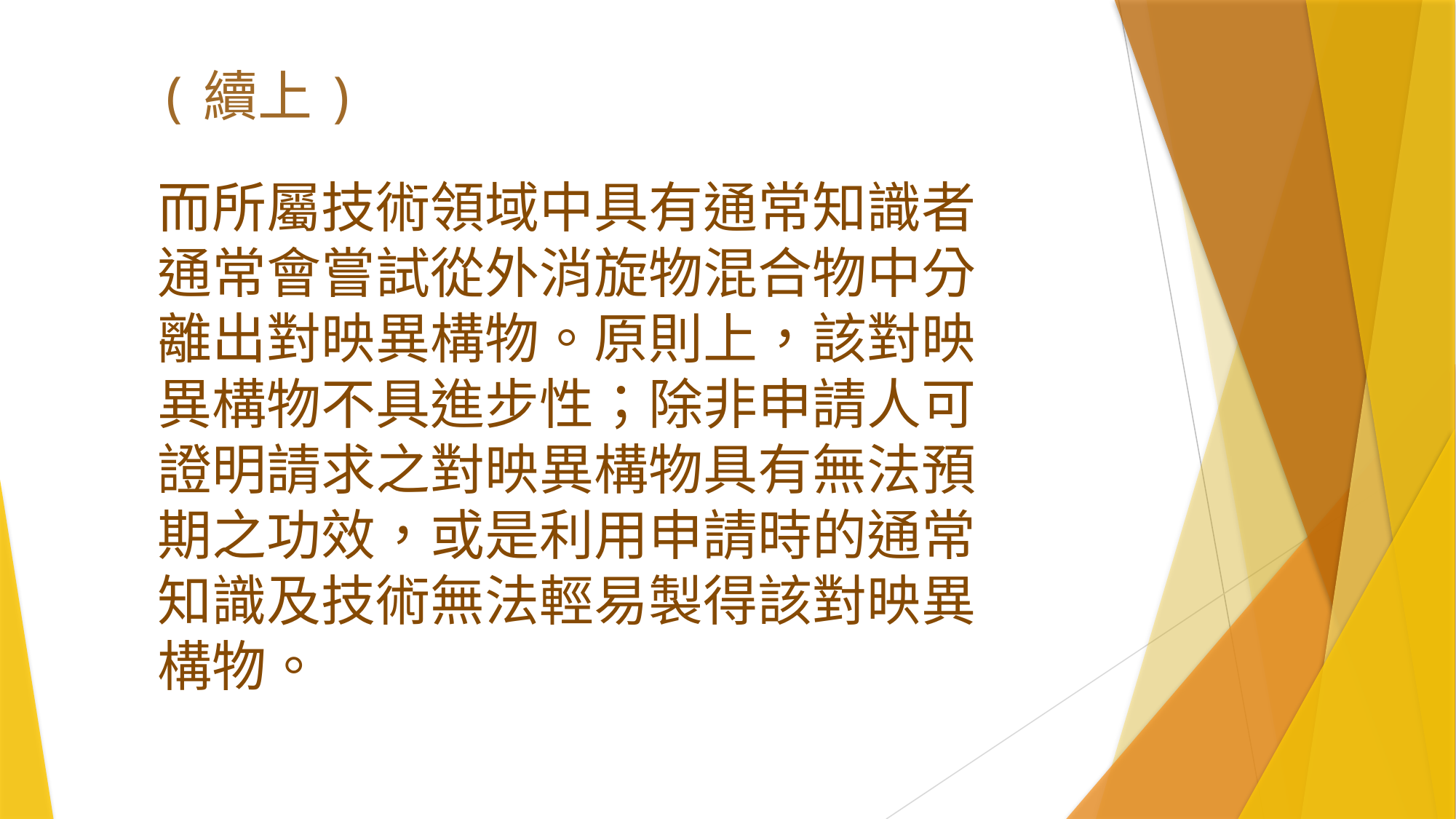

(續上)
# 而所屬技術領域中具有通常知識者通常會嘗試從外消旋物混合物中分離出對映異構物。原則上，該對映異構物不具進步性；除非申請人可證明請求之對映異構物具有無法預期之功效，或是利用申請時的通常知識及技術無法輕易製得該對映異構物。